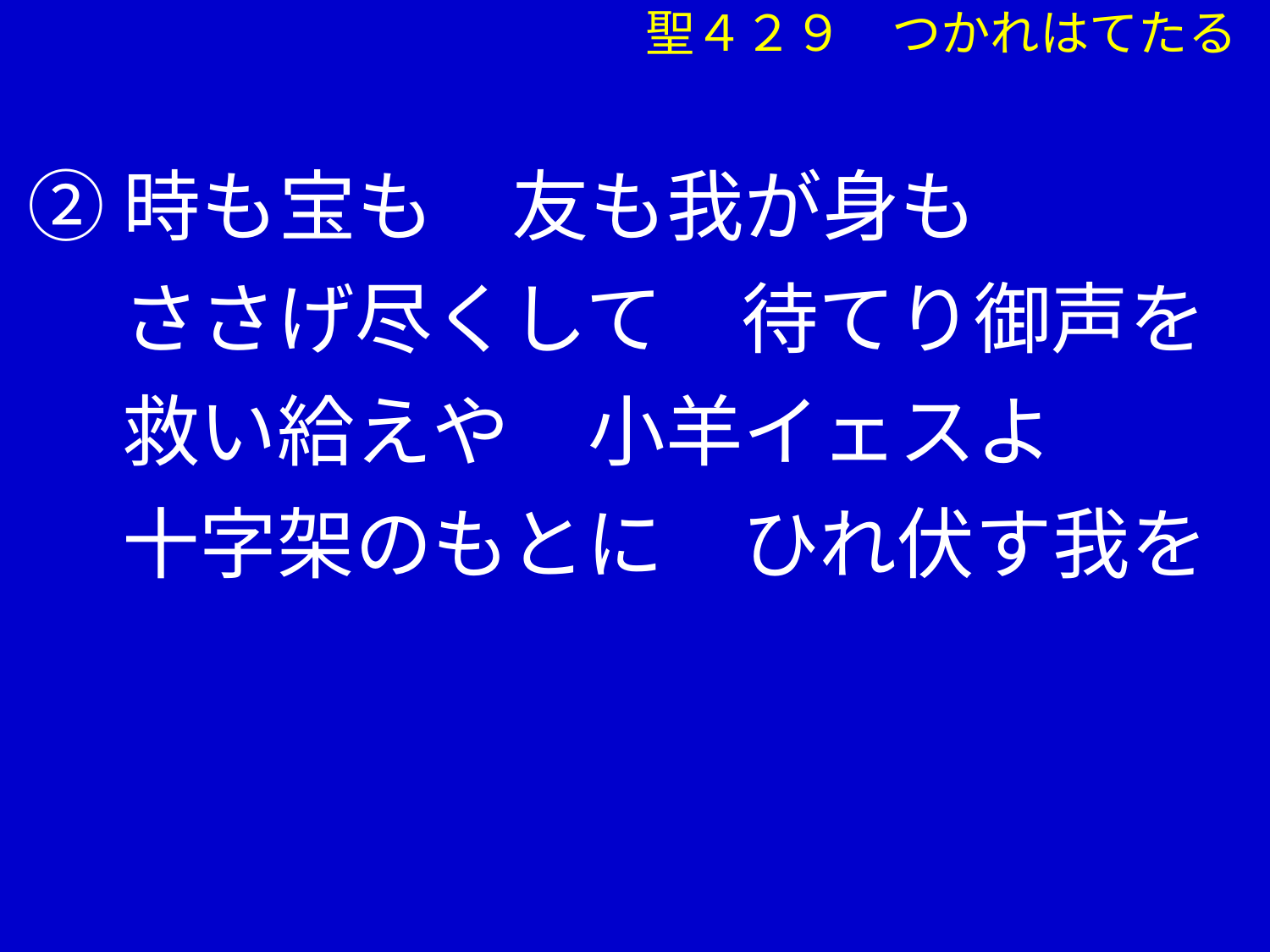

聖４２９　つかれはてたる
②時も宝も　友も我が身も
　 ささげ尽くして　待てり御声を
　 救い給えや　小羊イェスよ
　 十字架のもとに　ひれ伏す我を